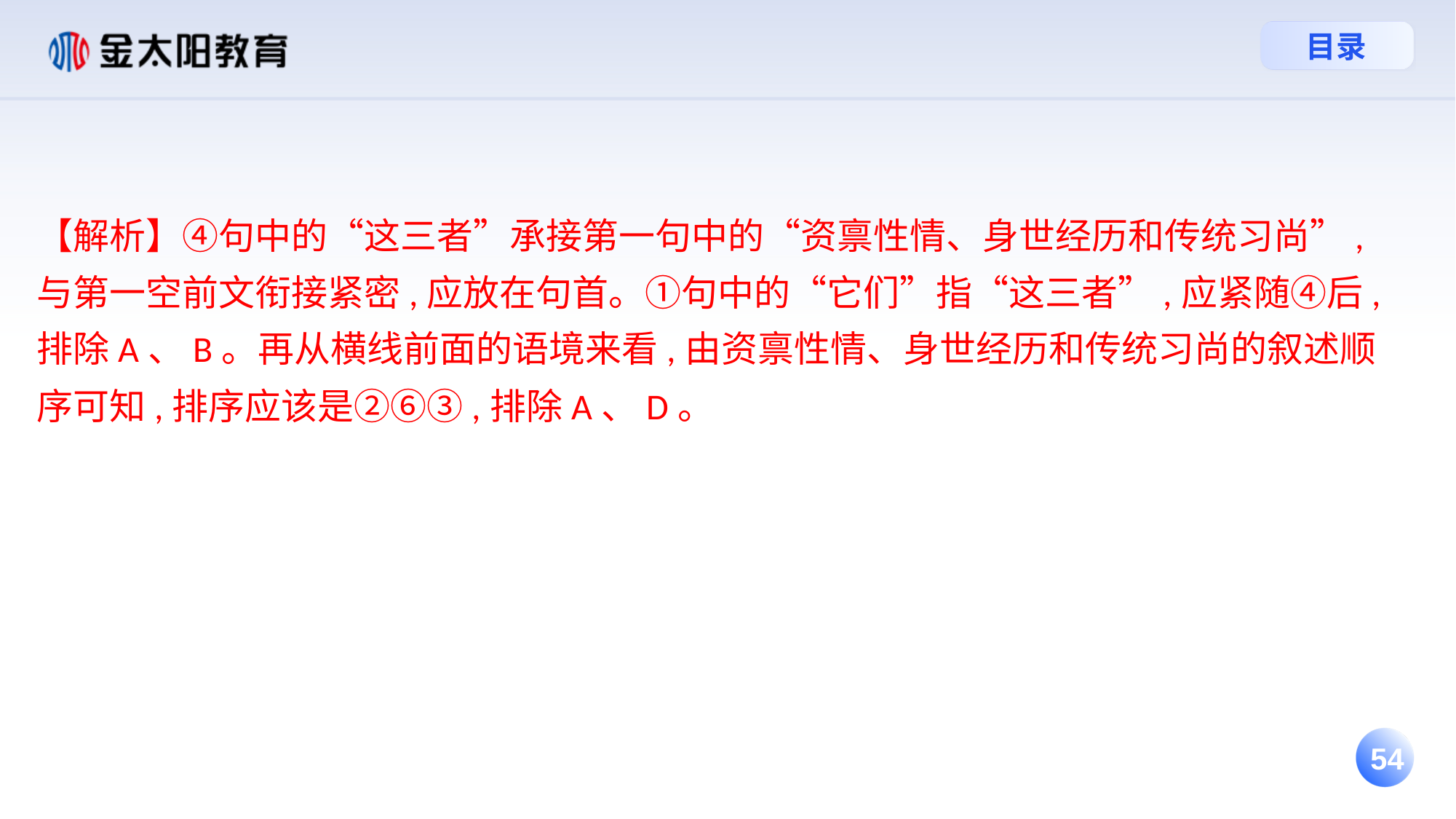

【解析】④句中的“这三者”承接第一句中的“资禀性情、身世经历和传统习尚”,与第一空前文衔接紧密,应放在句首。①句中的“它们”指“这三者”,应紧随④后,排除A、B。再从横线前面的语境来看,由资禀性情、身世经历和传统习尚的叙述顺序可知,排序应该是②⑥③,排除A、D。